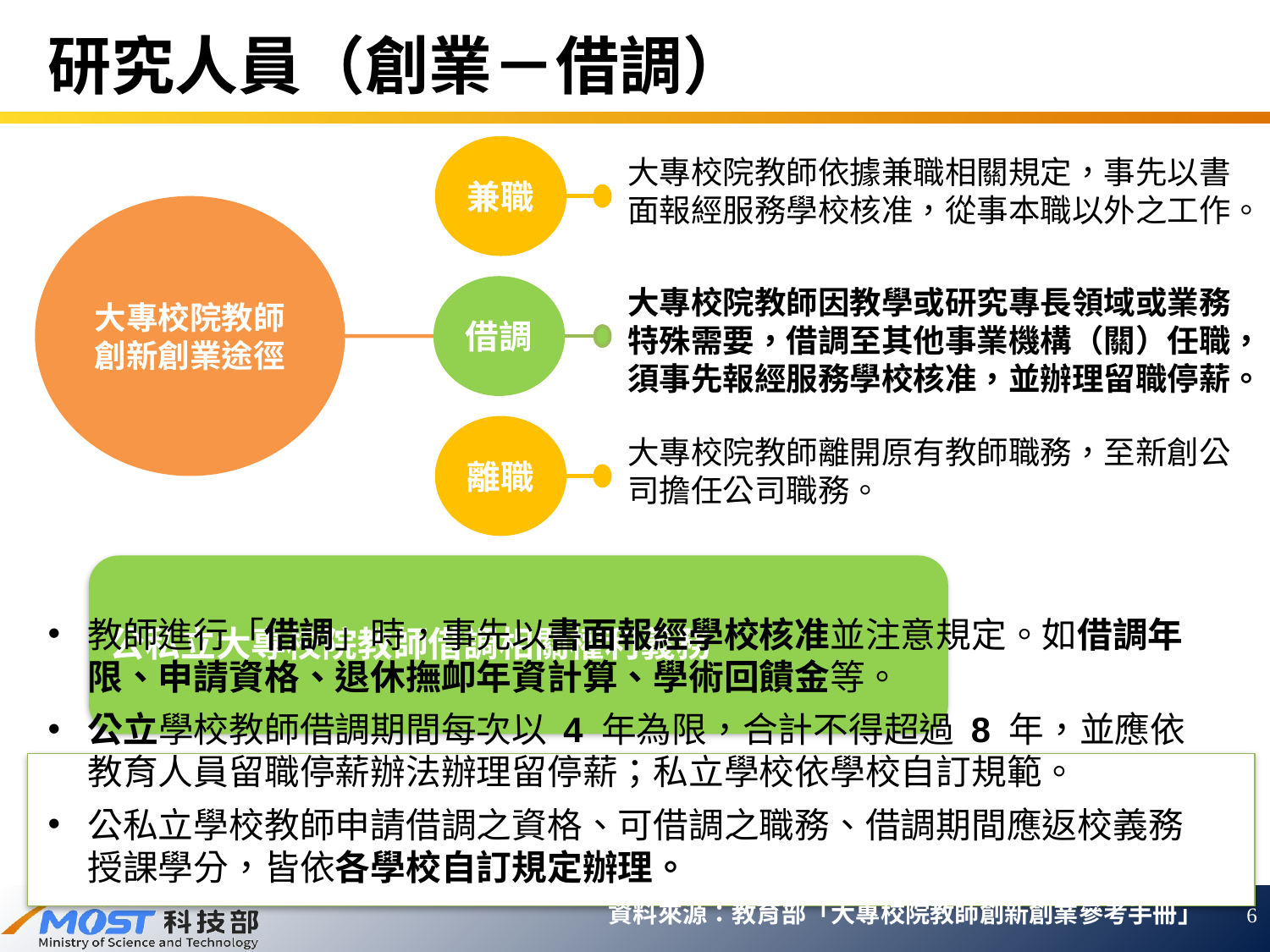

# 研究人員（創業－借調）
兼職

大專校院教師創新創業途徑
借調

離職

大專校院教師依據兼職相關規定，事先以書面報經服務學校核准，從事本職以外之工作。
大專校院教師因教學或研究專長領域或業務特殊需要，借調至其他事業機構（關）任職，須事先報經服務學校核准，並辦理留職停薪。
大專校院教師離開原有教師職務，至新創公司擔任公司職務。
公私立大專校院教師借調相關權利義務
教師進行「借調」時，事先以書面報經學校核准並注意規定。如借調年限、申請資格、退休撫卹年資計算、學術回饋金等。
公立學校教師借調期間每次以 4 年為限，合計不得超過 8 年，並應依教育人員留職停薪辦法辦理留停薪；私立學校依學校自訂規範。
公私立學校教師申請借調之資格、可借調之職務、借調期間應返校義務授課學分，皆依各學校自訂規定辦理。
資料來源：教育部「大專校院教師創新創業參考手冊」
6